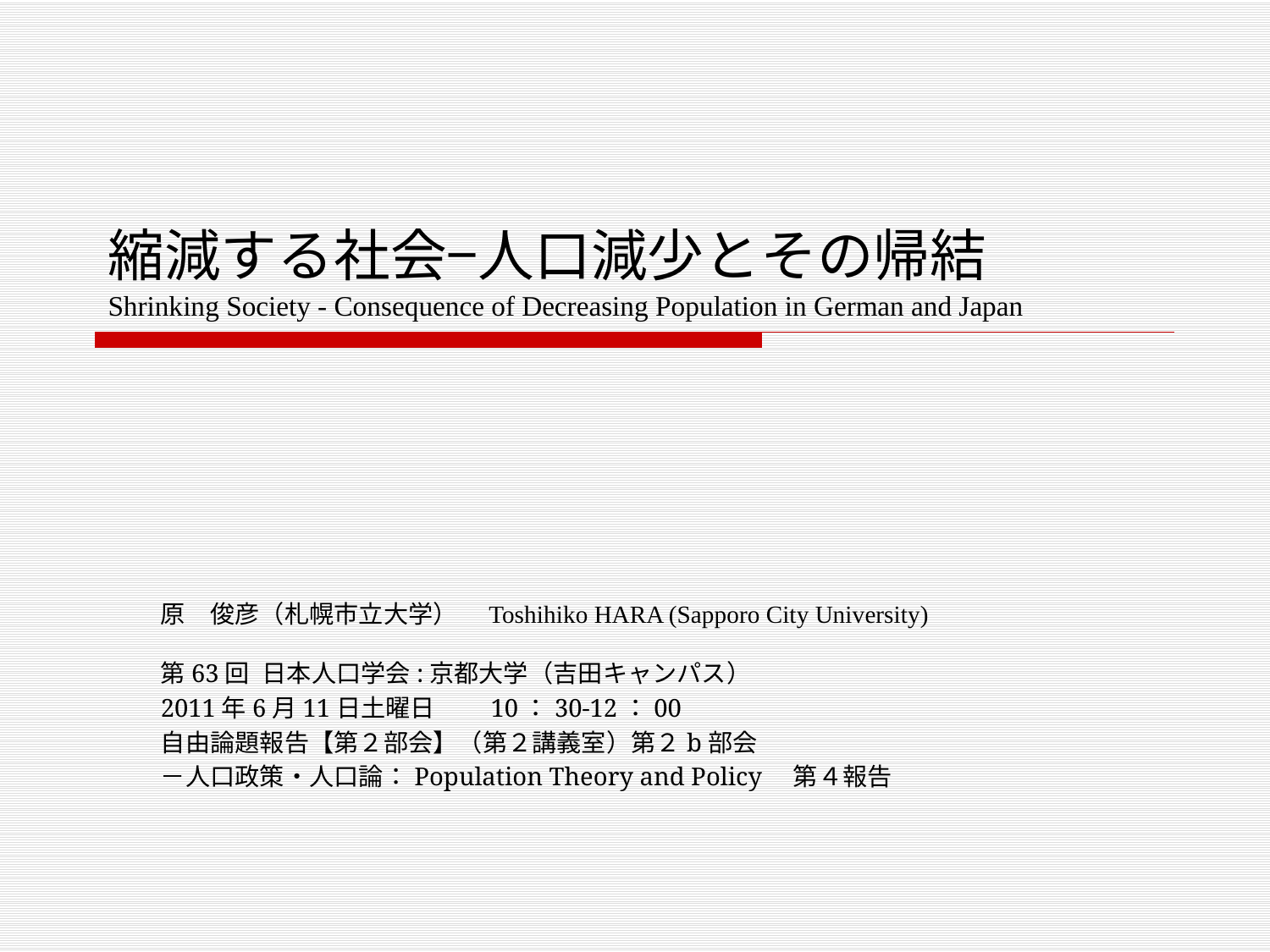

# 縮減する社会−人口減少とその帰結 Shrinking Society - Consequence of Decreasing Population in German and Japan
原　俊彦（札幌市立大学）　Toshihiko HARA (Sapporo City University)

第63回 日本人口学会:京都大学（吉田キャンパス）
2011年6月11日土曜日　　10：30-12：00
自由論題報告【第２部会】（第２講義室）第２b部会
－人口政策・人口論：Population Theory and Policy　第４報告